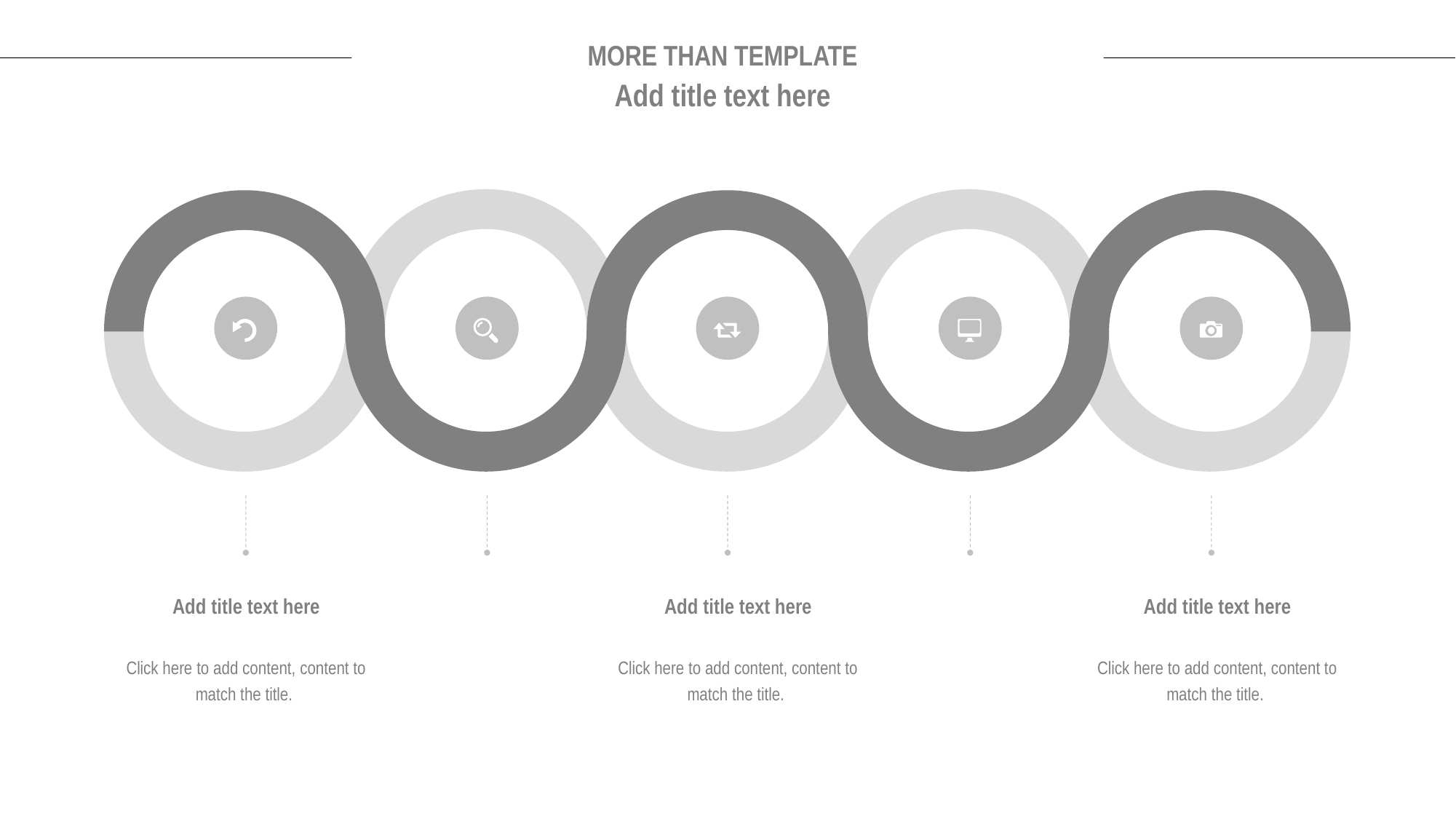

MORE THAN TEMPLATE
Add title text here

Add title text here

Click here to add content, content to match the title.
Add title text here

Click here to add content, content to match the title.
Add title text here

Click here to add content, content to match the title.
PPT模板 http://www.1ppt.com/moban/